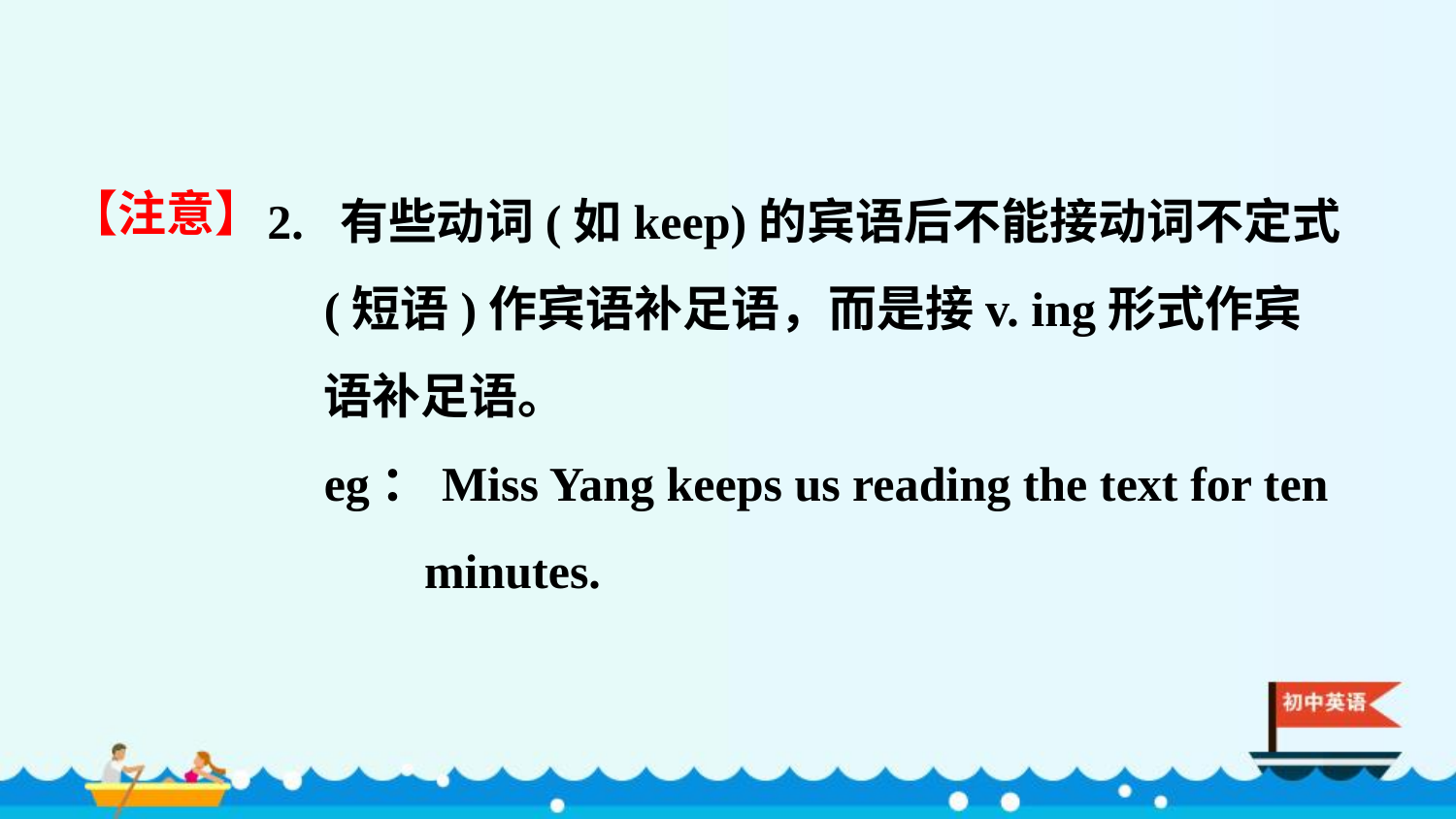

2.  有些动词(如keep)的宾语后不能接动词不定式(短语)作宾语补足语，而是接v. ­ing形式作宾语补足语。
eg：Miss Yang keeps us reading the text for ten minutes.
【注意】